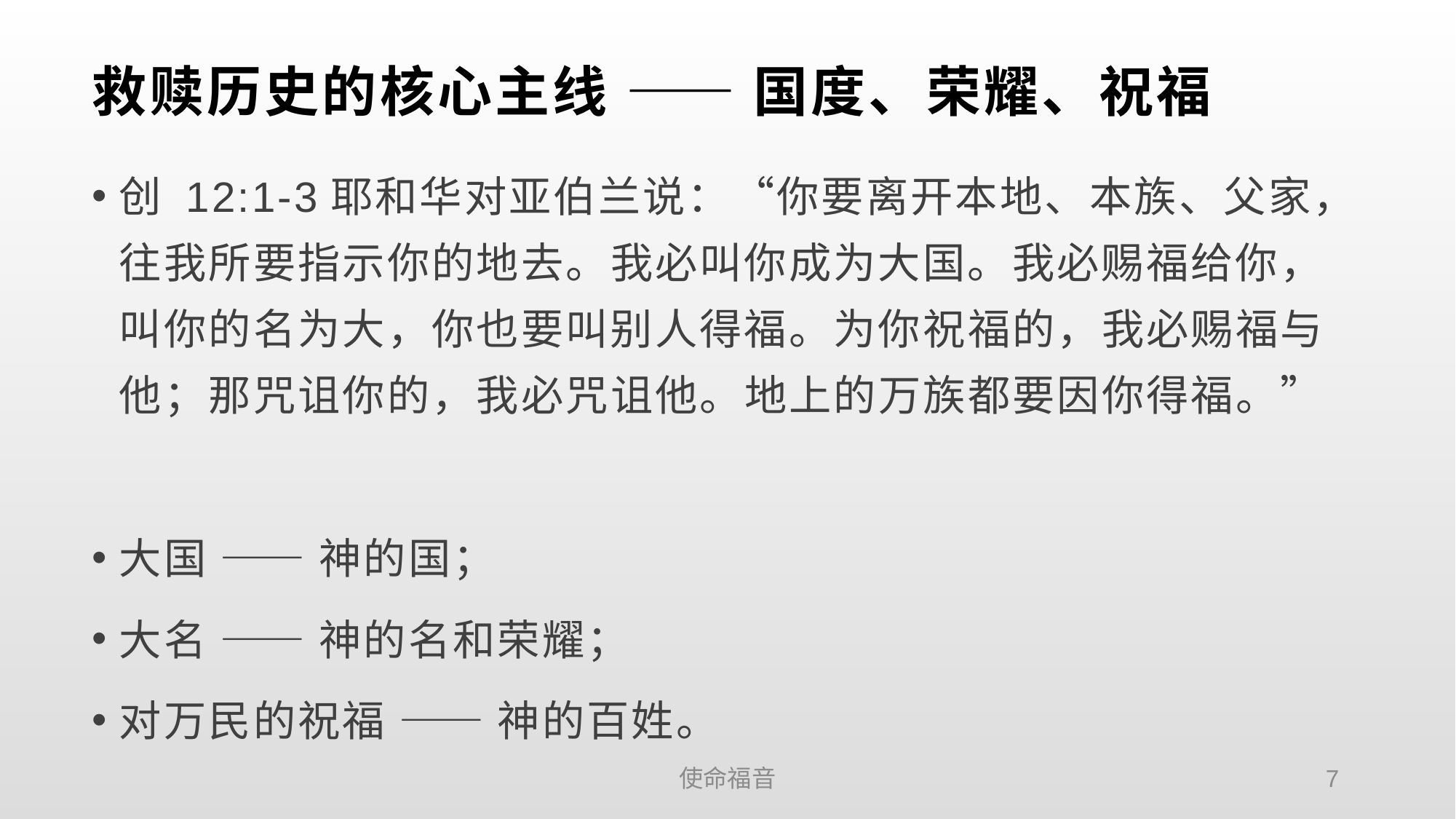

# 救赎历史的核心主线 —— 国度、荣耀、祝福
创 12:1-3耶和华对亚伯兰说：“你要离开本地、本族、父家，往我所要指示你的地去。我必叫你成为大国。我必赐福给你，叫你的名为大，你也要叫别人得福。为你祝福的，我必赐福与他；那咒诅你的，我必咒诅他。地上的万族都要因你得福。”

大国 —— 神的国；
大名 —— 神的名和荣耀；
对万民的祝福 —— 神的百姓。
使命福音
7